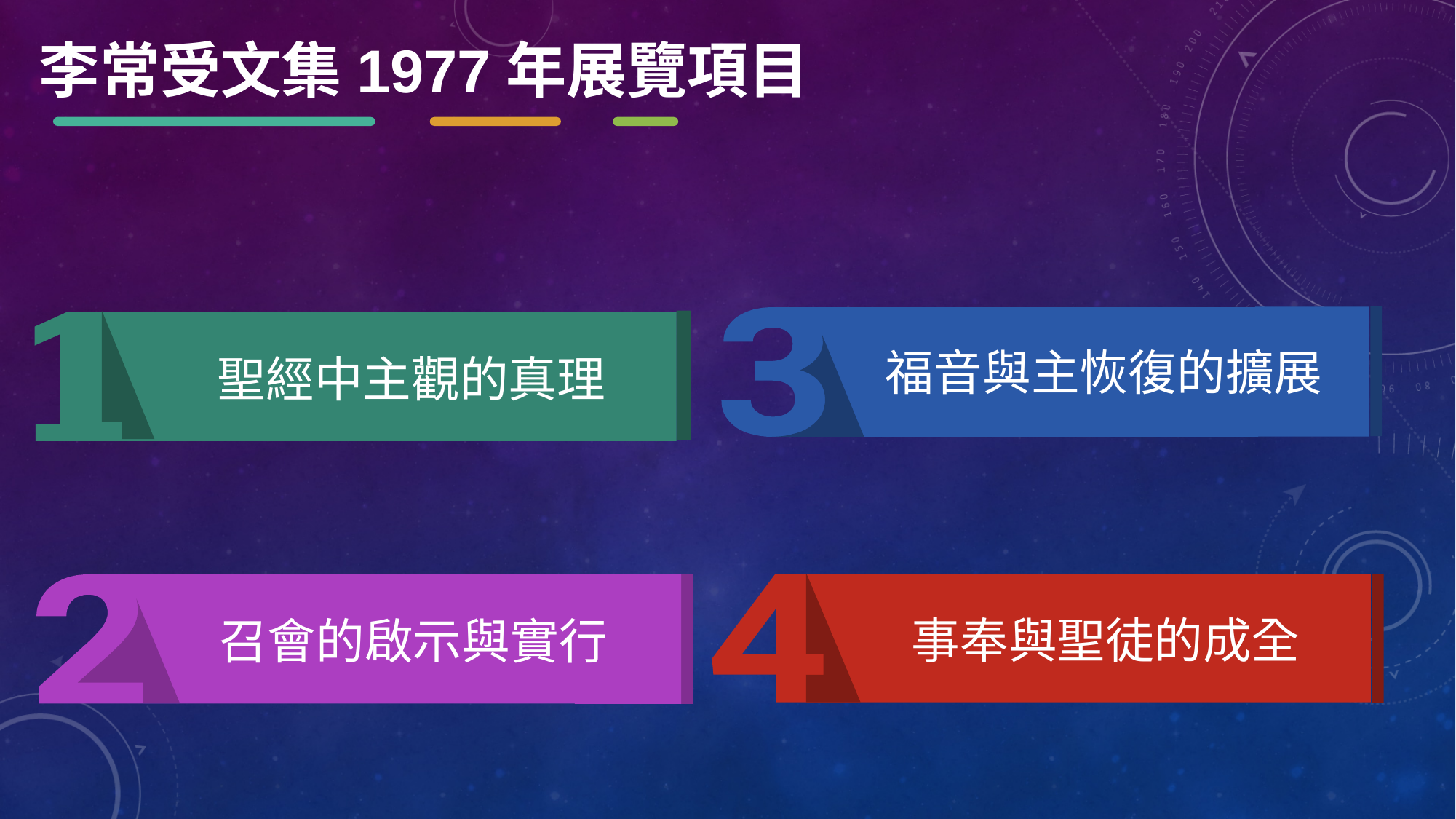

李常受文集1977年展覽項目

福音與主恢復的擴展
聖經中主觀的真理

事奉與聖徒的成全
召會的啟示與實行